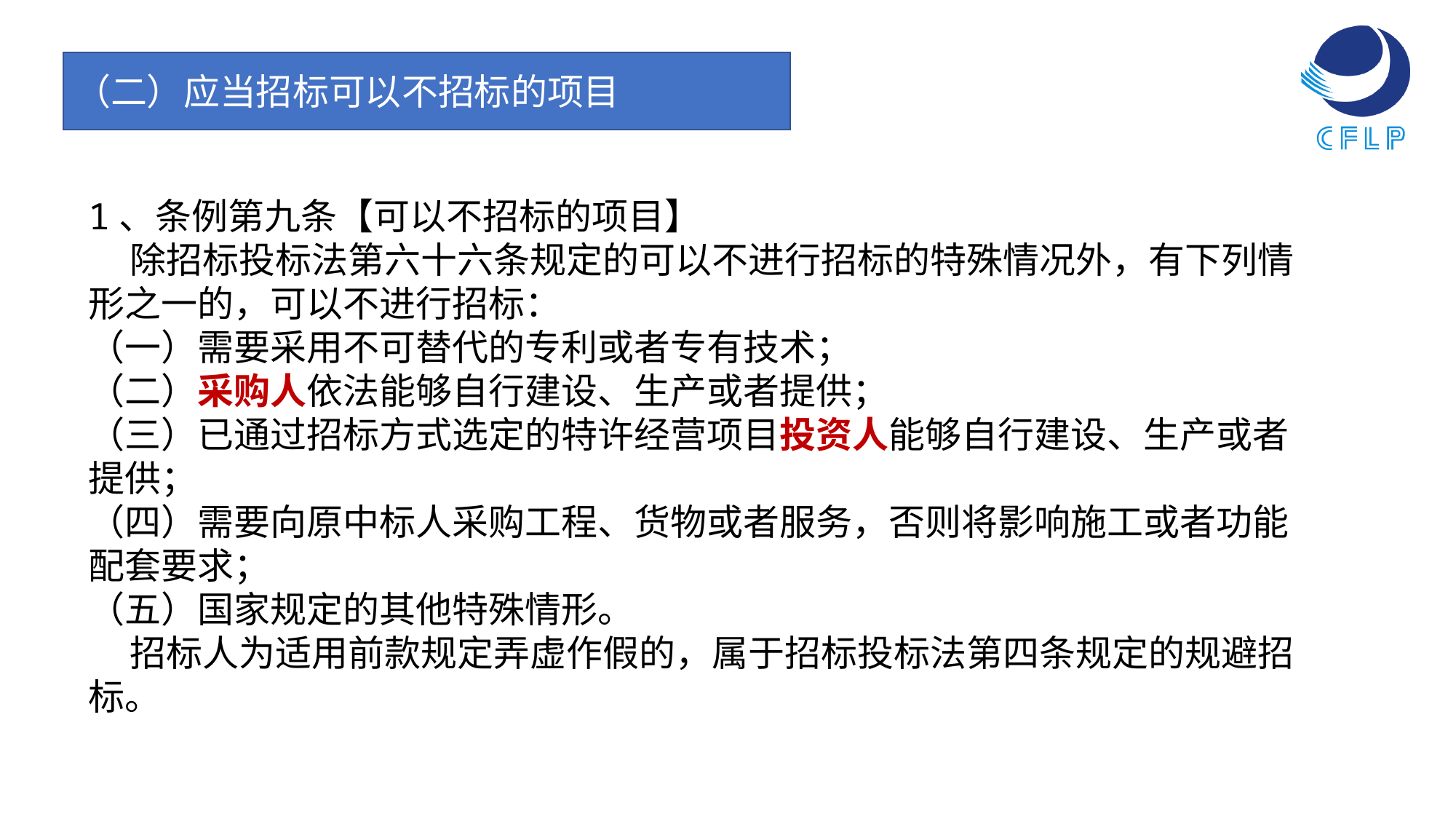

（二）应当招标可以不招标的项目
1、条例第九条【可以不招标的项目】
    除招标投标法第六十六条规定的可以不进行招标的特殊情况外，有下列情形之一的，可以不进行招标：
（一）需要采用不可替代的专利或者专有技术；
（二）采购人依法能够自行建设、生产或者提供；
（三）已通过招标方式选定的特许经营项目投资人能够自行建设、生产或者提供；
（四）需要向原中标人采购工程、货物或者服务，否则将影响施工或者功能配套要求；
（五）国家规定的其他特殊情形。
    招标人为适用前款规定弄虚作假的，属于招标投标法第四条规定的规避招标。